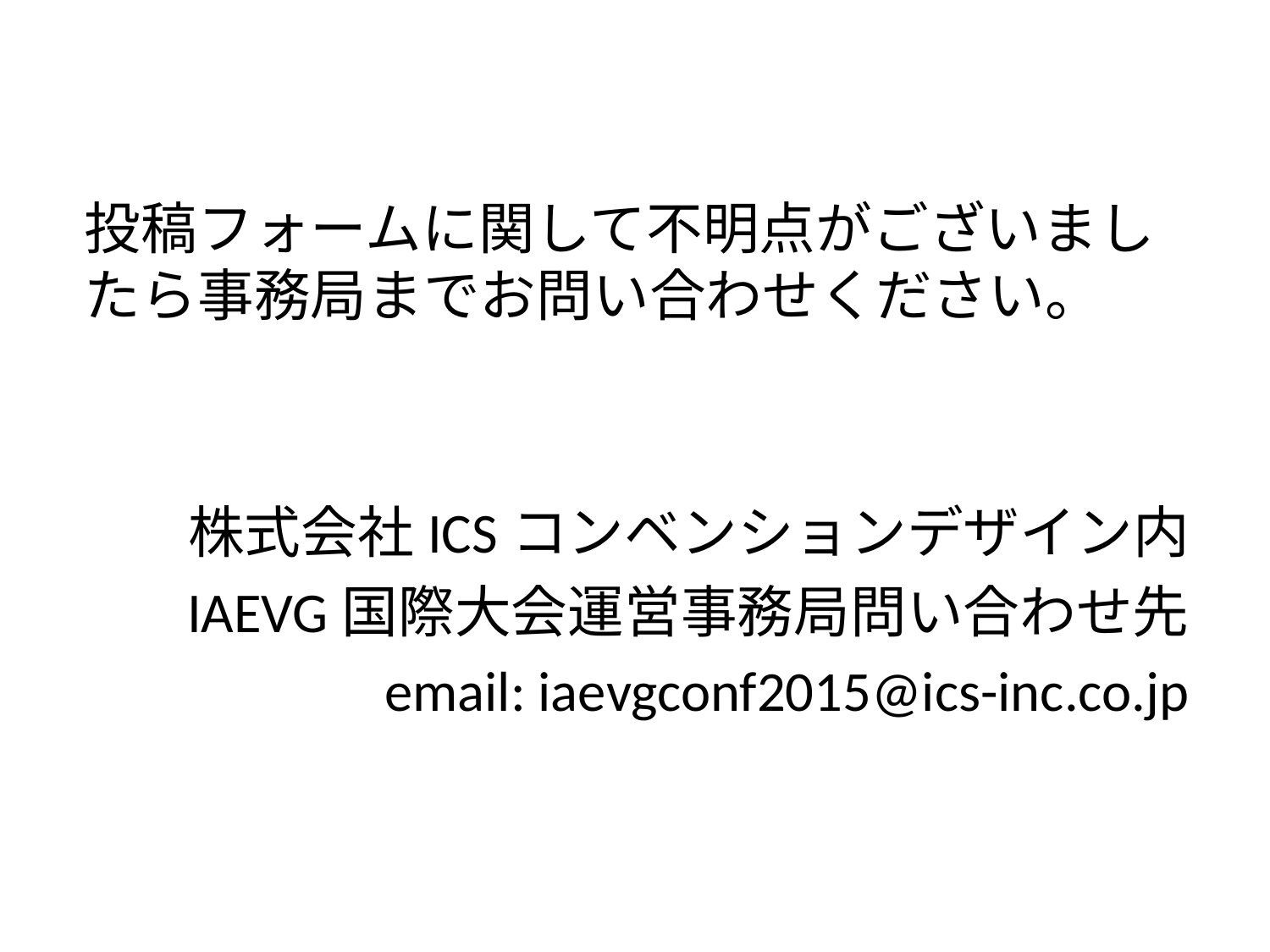

投稿フォームに関して不明点がございましたら事務局までお問い合わせください。

株式会社ICSコンベンションデザイン内
IAEVG国際大会運営事務局問い合わせ先
　email: iaevgconf2015@ics-inc.co.jp